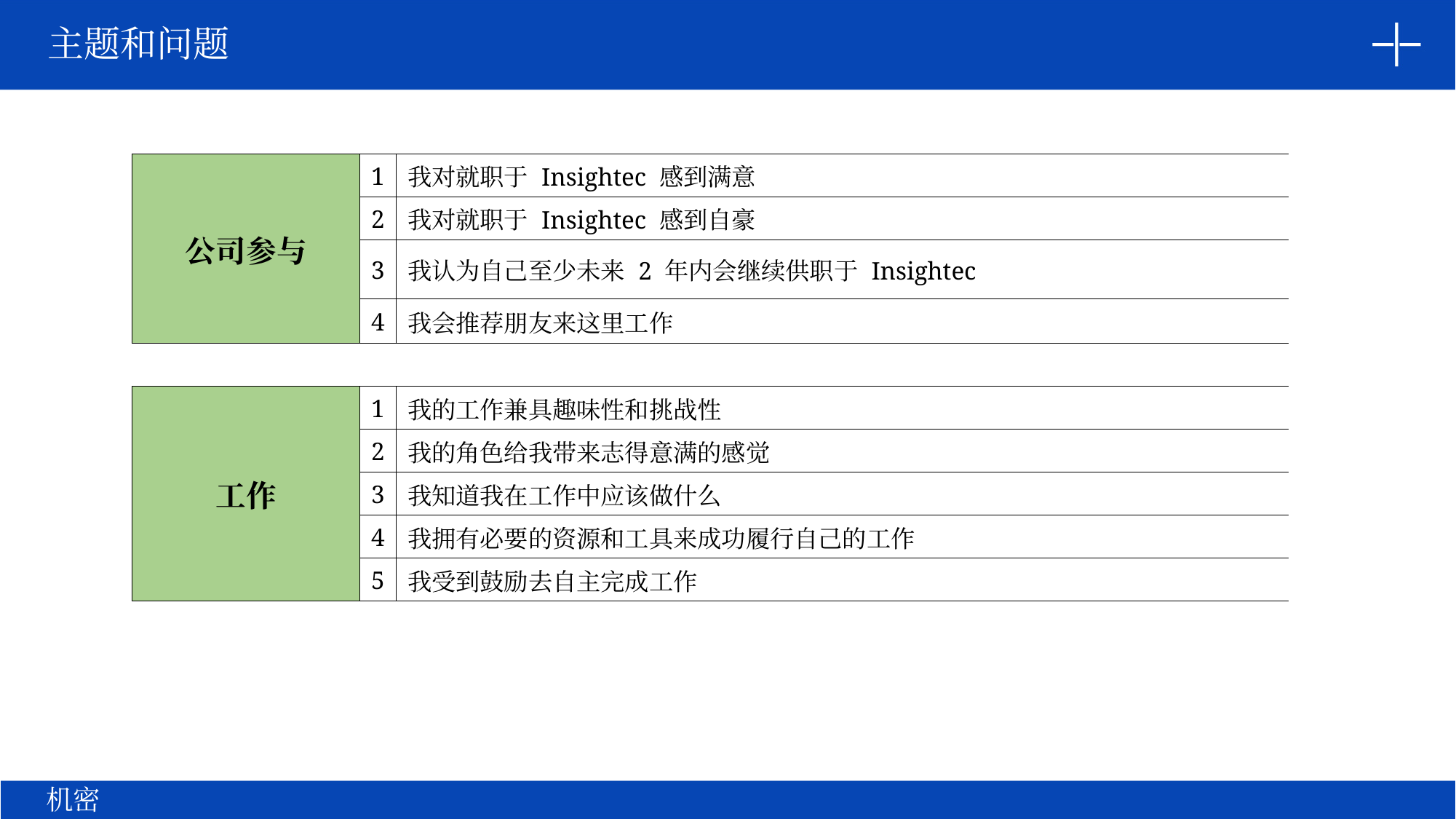

主题和问题
| 公司参与 | 1 | 我对就职于 Insightec 感到满意 |
| --- | --- | --- |
|  | 2 | 我对就职于 Insightec 感到自豪 |
|  | 3 | 我认为自己至少未来 2 年内会继续供职于 Insightec |
|  | 4 | 我会推荐朋友来这里工作 |
|  |  |  |
| 工作 | 1 | 我的工作兼具趣味性和挑战性 |
|  | 2 | 我的角色给我带来志得意满的感觉 |
|  | 3 | 我知道我在工作中应该做什么 |
|  | 4 | 我拥有必要的资源和工具来成功履行自己的工作 |
|  | 5 | 我受到鼓励去自主完成工作 |